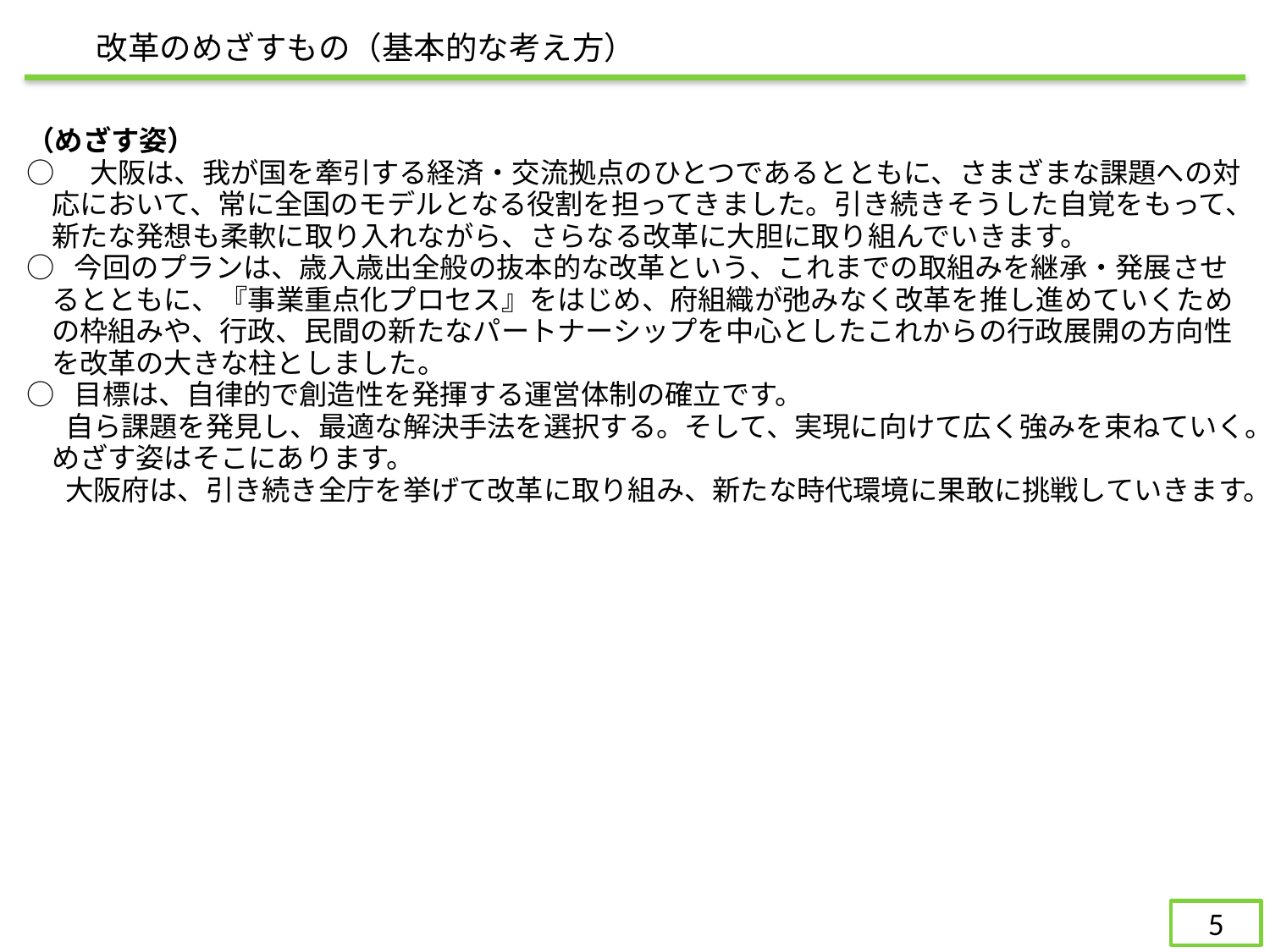

改革のめざすもの（基本的な考え方）
（めざす姿）
○　大阪は、我が国を牽引する経済・交流拠点のひとつであるとともに、さまざまな課題への対応において、常に全国のモデルとなる役割を担ってきました。引き続きそうした自覚をもって、新たな発想も柔軟に取り入れながら、さらなる改革に大胆に取り組んでいきます。
○  今回のプランは、歳入歳出全般の抜本的な改革という、これまでの取組みを継承・発展させるとともに、『事業重点化プロセス』をはじめ、府組織が弛みなく改革を推し進めていくための枠組みや、行政、民間の新たなパートナーシップを中心としたこれからの行政展開の方向性を改革の大きな柱としました。
○  目標は、自律的で創造性を発揮する運営体制の確立です。
     自ら課題を発見し、最適な解決手法を選択する。そして、実現に向けて広く強みを束ねていく。めざす姿はそこにあります。
     大阪府は、引き続き全庁を挙げて改革に取り組み、新たな時代環境に果敢に挑戦していきます。

5